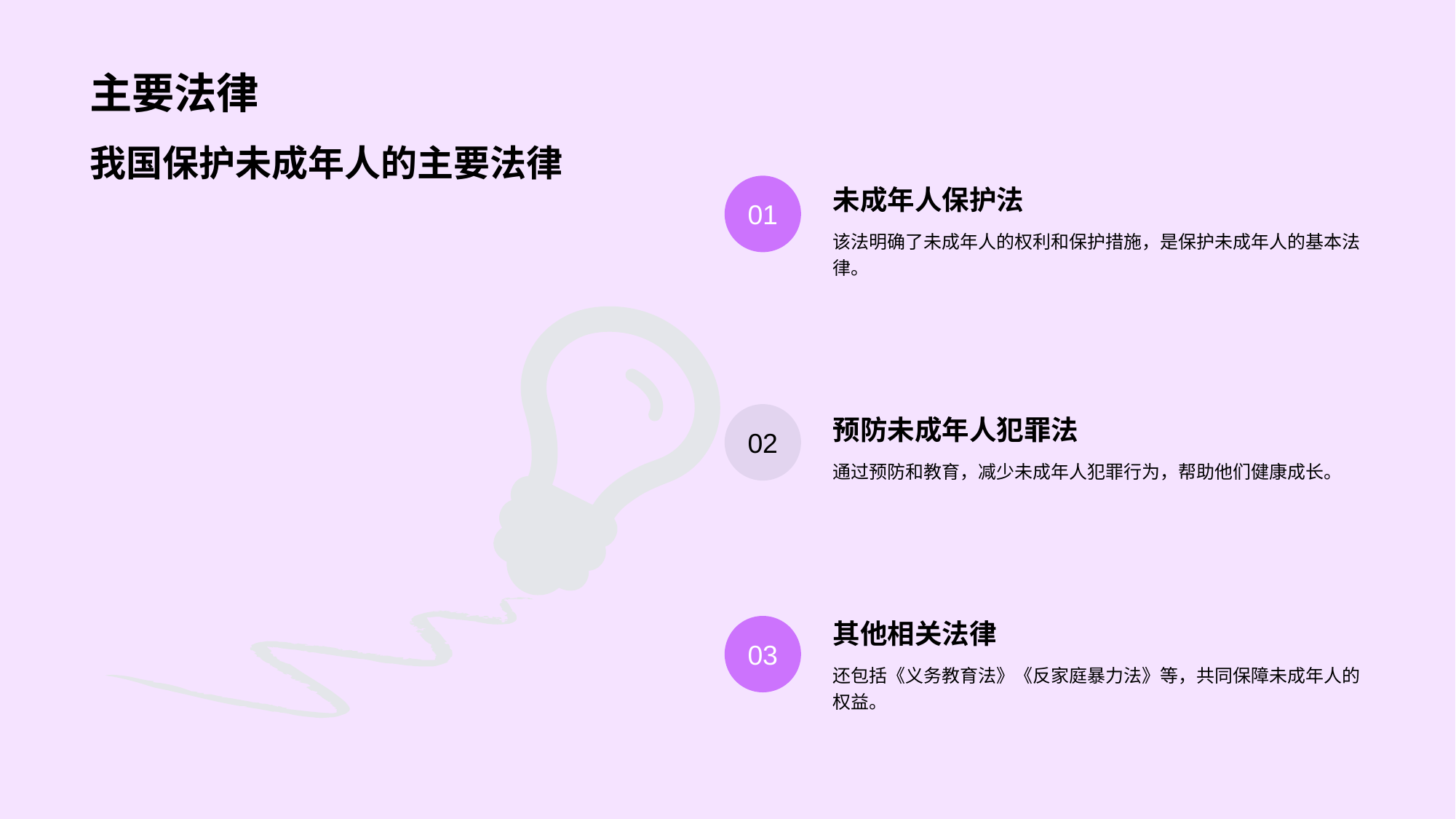

# 主要法律
我国保护未成年人的主要法律
未成年人保护法
01
该法明确了未成年人的权利和保护措施，是保护未成年人的基本法律。

预防未成年人犯罪法
02
通过预防和教育，减少未成年人犯罪行为，帮助他们健康成长。
其他相关法律
03
还包括《义务教育法》《反家庭暴力法》等，共同保障未成年人的权益。